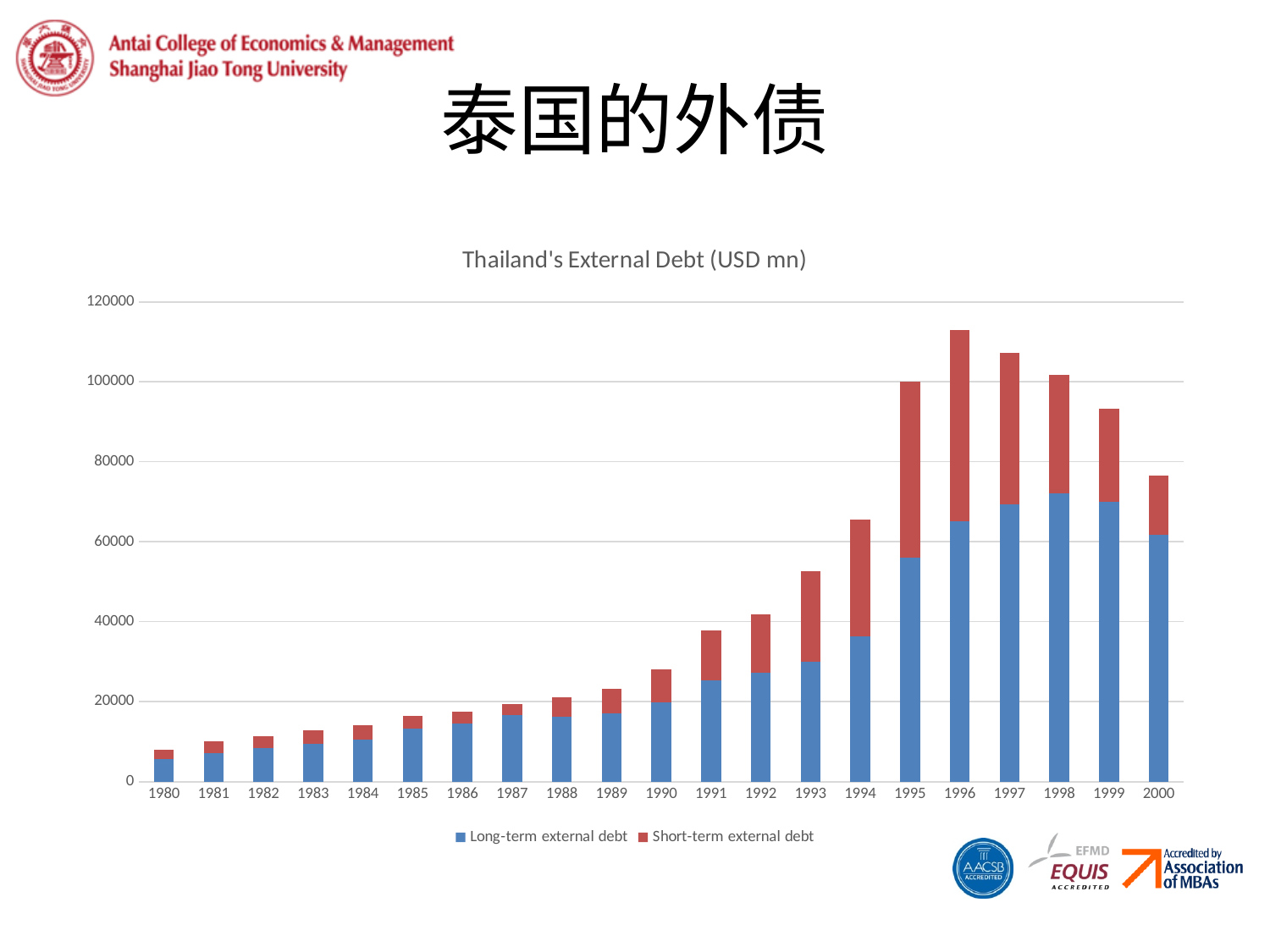

# 泰国的外债

### Chart: Thailand's External Debt (USD mn)

| Category | Long-term external debt | Short-term external debt |
|---|---|---|
| 1980 | 5645.8062776 | 2303.0 |
| 1981 | 7115.6057995 | 2878.0 |
| 1982 | 8350.6532284 | 3041.0 |
| 1983 | 9557.0431003 | 3305.0 |
| 1984 | 10558.4175977 | 3551.0 |
| 1985 | 13223.8675206 | 3200.0 |
| 1986 | 14627.9174152 | 2840.0 |
| 1987 | 16748.9222284 | 2664.0 |
| 1988 | 16301.2576366 | 4800.0 |
| 1989 | 17152.1275943 | 6112.0 |
| 1990 | 19842.0165727 | 8322.39 |
| 1991 | 25280.1492246 | 12492.17 |
| 1992 | 27137.5828601 | 14726.86 |
| 1993 | 30082.9890612 | 22634.2 |
| 1994 | 36417.4527333 | 29178.8 |
| 1995 | 55997.679586 | 44095.005 |
| 1996 | 65164.3763809 | 47715.125 |
| 1997 | 69466.0561257 | 37835.984 |
| 1998 | 72045.6027803 | 29659.92 |
| 1999 | 69937.6403703 | 23418.0 |
| 2000 | 61777.9237559 | 14880.0 |